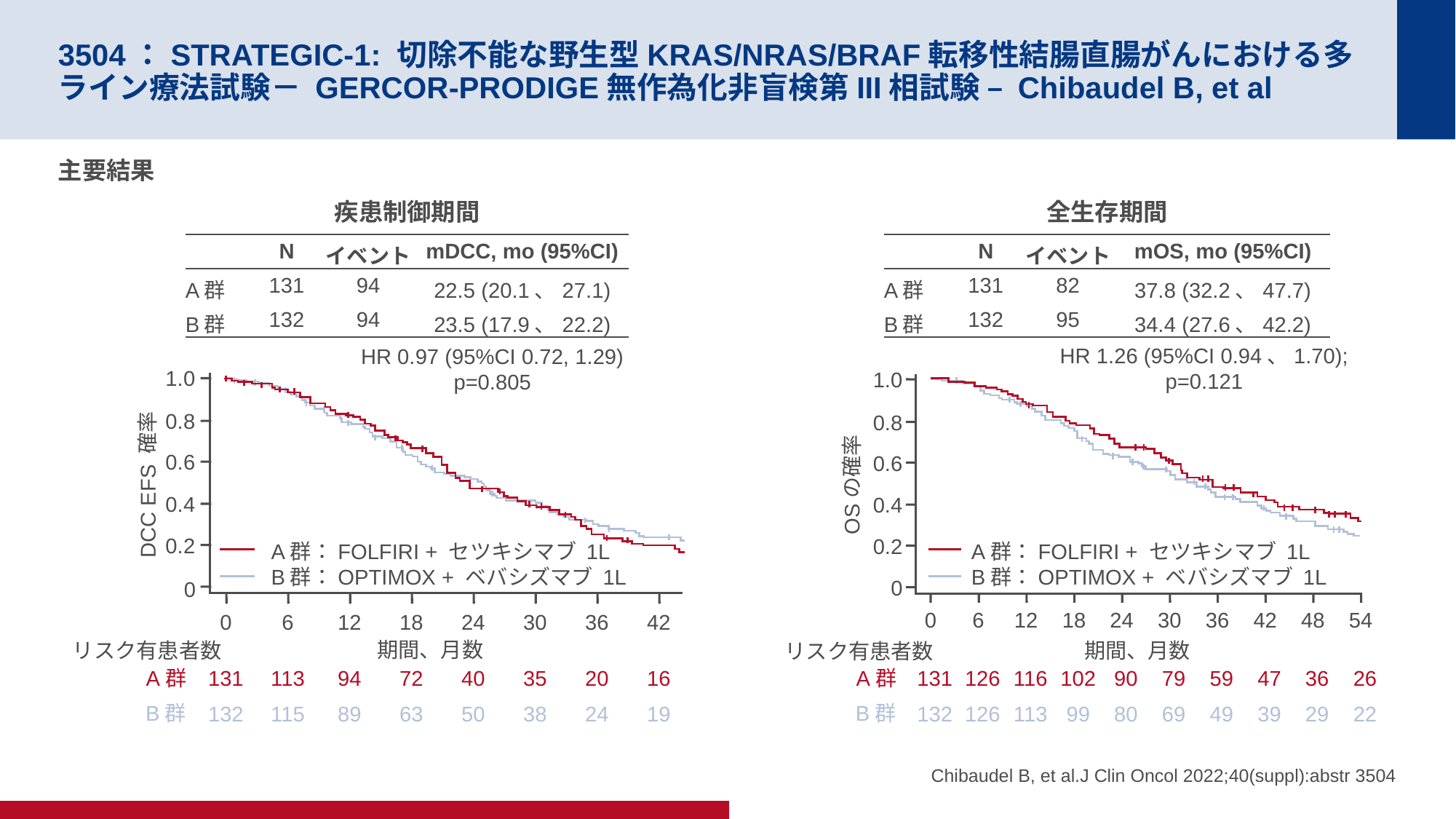

# 3504：STRATEGIC-1: 切除不能な野生型KRAS/NRAS/BRAF転移性結腸直腸がんにおける多ライン療法試験－ GERCOR-PRODIGE無作為化非盲検第III相試験 – Chibaudel B, et al
主要結果
疾患制御期間
全生存期間
|  | N | イベント | mDCC, mo (95%CI) |
| --- | --- | --- | --- |
| A群 | 131 | 94 | 22.5 (20.1、27.1) |
| B群 | 132 | 94 | 23.5 (17.9、22.2) |
|  | N | イベント | mOS, mo (95%CI) |
| --- | --- | --- | --- |
| A群 | 131 | 82 | 37.8 (32.2、47.7) |
| B群 | 132 | 95 | 34.4 (27.6、42.2) |
HR 1.26 (95%CI 0.94、1.70);
p=0.121
1.0

0.8

0.6

OSの確率
0.4

0.2
A群：FOLFIRI + セツキシマブ 1L
B群：OPTIMOX + ベバシズマブ 1L

0

0
6
12
18
24
30
36
42
48
54
期間、月数
リスク有患者数
A群
131
126
116
102
90
79
59
47
36
26
B群
132
126
113
99
80
69
49
39
29
22
HR 0.97 (95%CI 0.72, 1.29)
p=0.805
1.0

0.8

0.6

DCC EFS 確率

0.4

0.2
A群：FOLFIRI + セツキシマブ 1L
B群：OPTIMOX + ベバシズマブ 1L

0

0
6
12
18
24
30
36
42
期間、月数
リスク有患者数
A群
131
113
94
72
40
35
20
16
B群
132
115
89
63
50
38
24
19
Chibaudel B, et al.J Clin Oncol 2022;40(suppl):abstr 3504